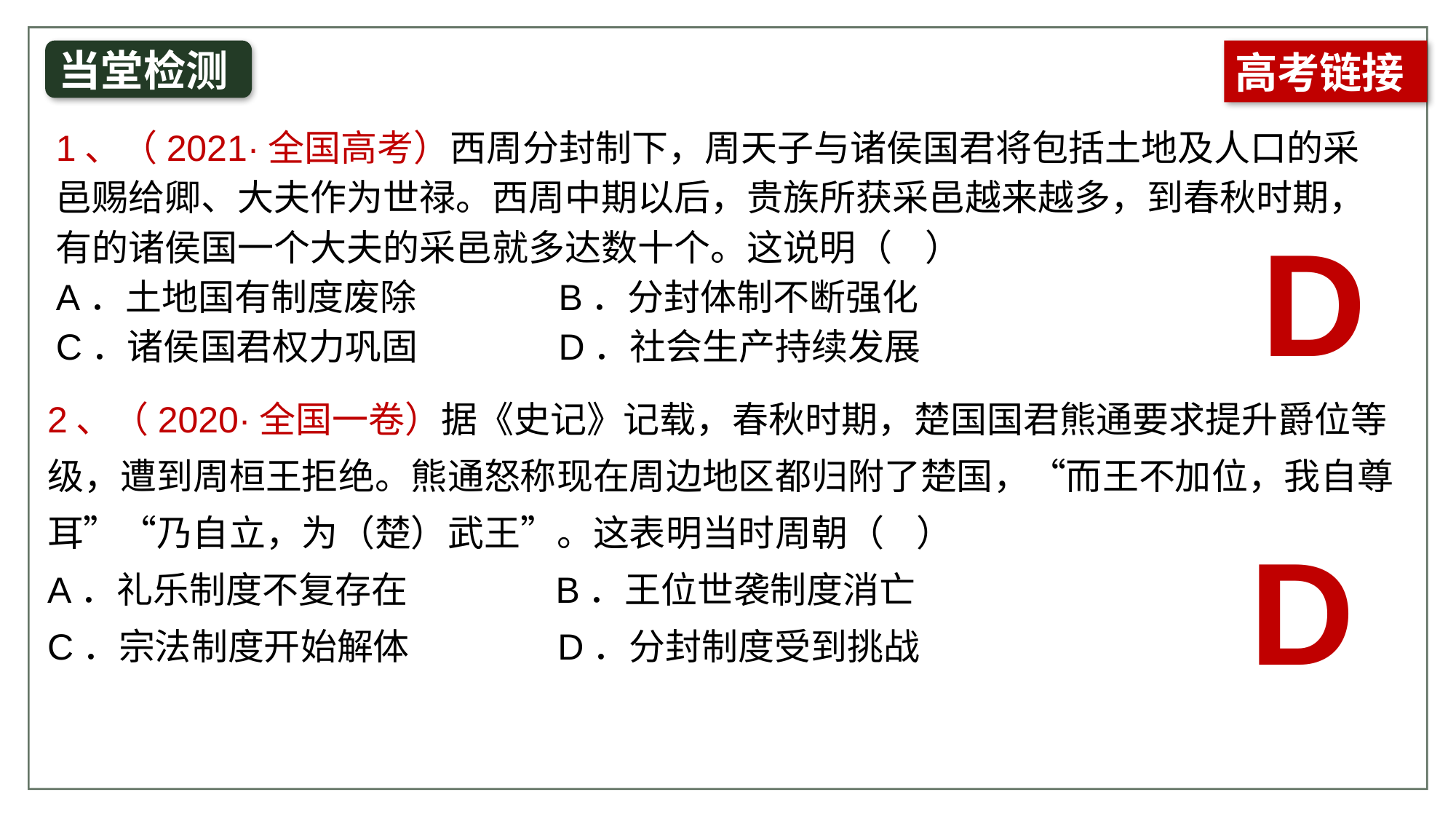

当堂检测
高考链接
1、（2021·全国高考）西周分封制下，周天子与诸侯国君将包括土地及人口的采邑赐给卿、大夫作为世禄。西周中期以后，贵族所获采邑越来越多，到春秋时期，有的诸侯国一个大夫的采邑就多达数十个。这说明（    ）
A．土地国有制度废除	       B．分封体制不断强化
C．诸侯国君权力巩固	       D．社会生产持续发展

D
2、（2020·全国一卷）据《史记》记载，春秋时期，楚国国君熊通要求提升爵位等级，遭到周桓王拒绝。熊通怒称现在周边地区都归附了楚国，“而王不加位，我自尊耳”“乃自立，为（楚）武王”。这表明当时周朝（    ）
A．礼乐制度不复存在                 B．王位世袭制度消亡C．宗法制度开始解体                 D．分封制度受到挑战
D